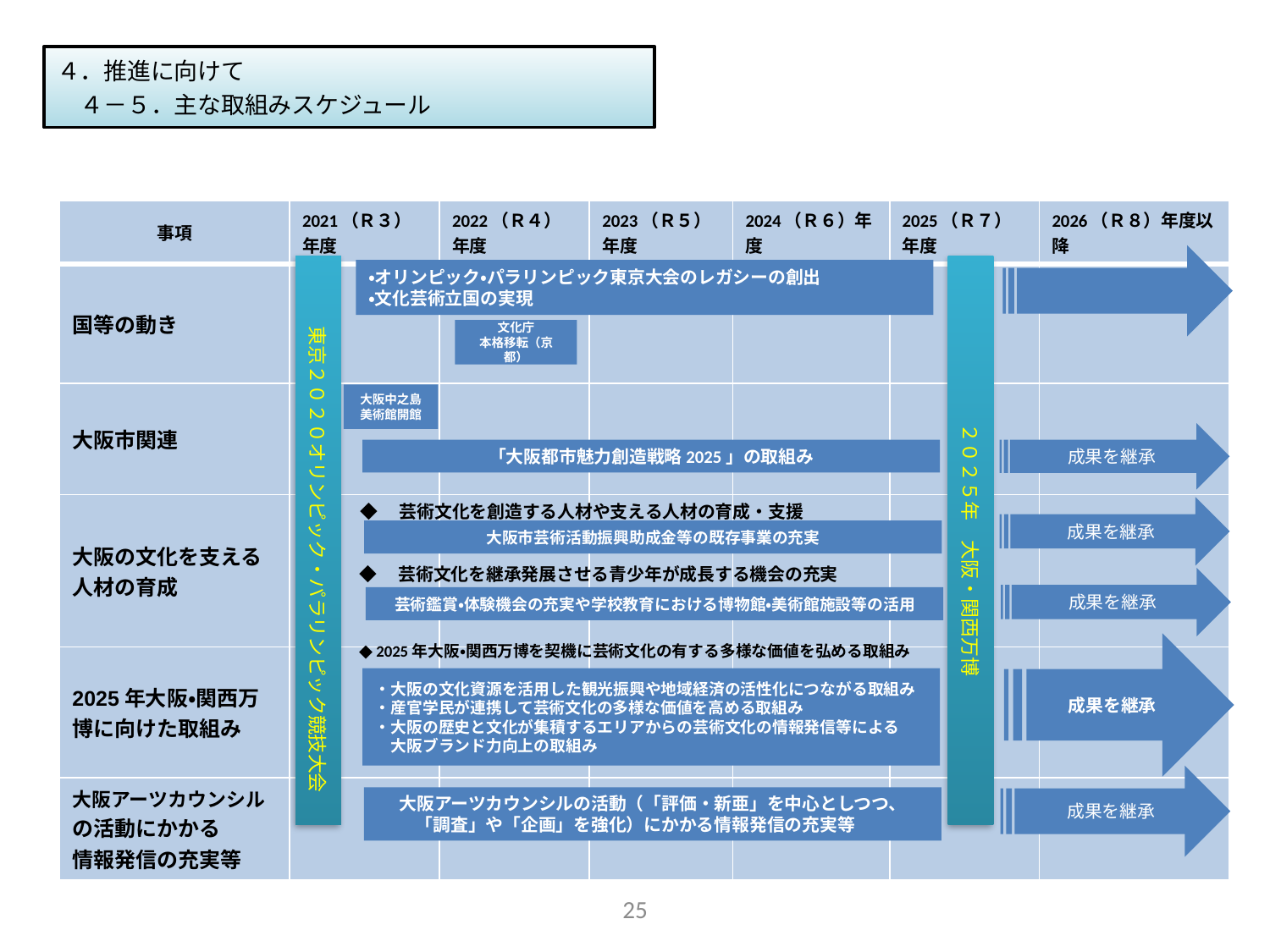

４．推進に向けて
　４－５．主な取組みスケジュール
| 事項 | 2021（Ｒ３）年度 | 2022（Ｒ４）年度 | 2023（Ｒ５）年度 | 2024（Ｒ６）年度 | 2025（Ｒ７）年度 | 2026（Ｒ８）年度以降 |
| --- | --- | --- | --- | --- | --- | --- |
| 国等の動き |  |  |  |  |  |  |
| 大阪市関連 |  |  |  |  |  |  |
| 大阪の文化を支える 人材の育成 |  |  |  |  |  |  |
| 2025年大阪・関西万博に向けた取組み |  |  |  |  |  |  |
| 大阪アーツカウンシルの活動にかかる 情報発信の充実等 |  |  |  |  |  |  |

　　東京２０２０オリンピック・パラリンピック競技大会
　２０２５年　大阪・関西万博
・オリンピック・パラリンピック東京大会のレガシーの創出
・文化芸術立国の実現
文化庁
本格移転（京都）
大阪中之島
美術館開館
成果を継承
「大阪都市魅力創造戦略2025」の取組み
◆　芸術文化を創造する人材や支える人材の育成・支援
成果を継承
大阪市芸術活動振興助成金等の既存事業の充実
◆　芸術文化を継承発展させる青少年が成長する機会の充実
成果を継承
芸術鑑賞・体験機会の充実や学校教育における博物館・美術館施設等の活用
◆ 2025年大阪・関西万博を契機に芸術文化の有する多様な価値を弘める取組み
成果を継承
・大阪の文化資源を活用した観光振興や地域経済の活性化につながる取組み
・産官学民が連携して芸術文化の多様な価値を高める取組み
・大阪の歴史と文化が集積するエリアからの芸術文化の情報発信等による
　大阪ブランド力向上の取組み
成果を継承
大阪アーツカウンシルの活動（「評価・新亜」を中心としつつ、
「調査」や「企画」を強化）にかかる情報発信の充実等
25